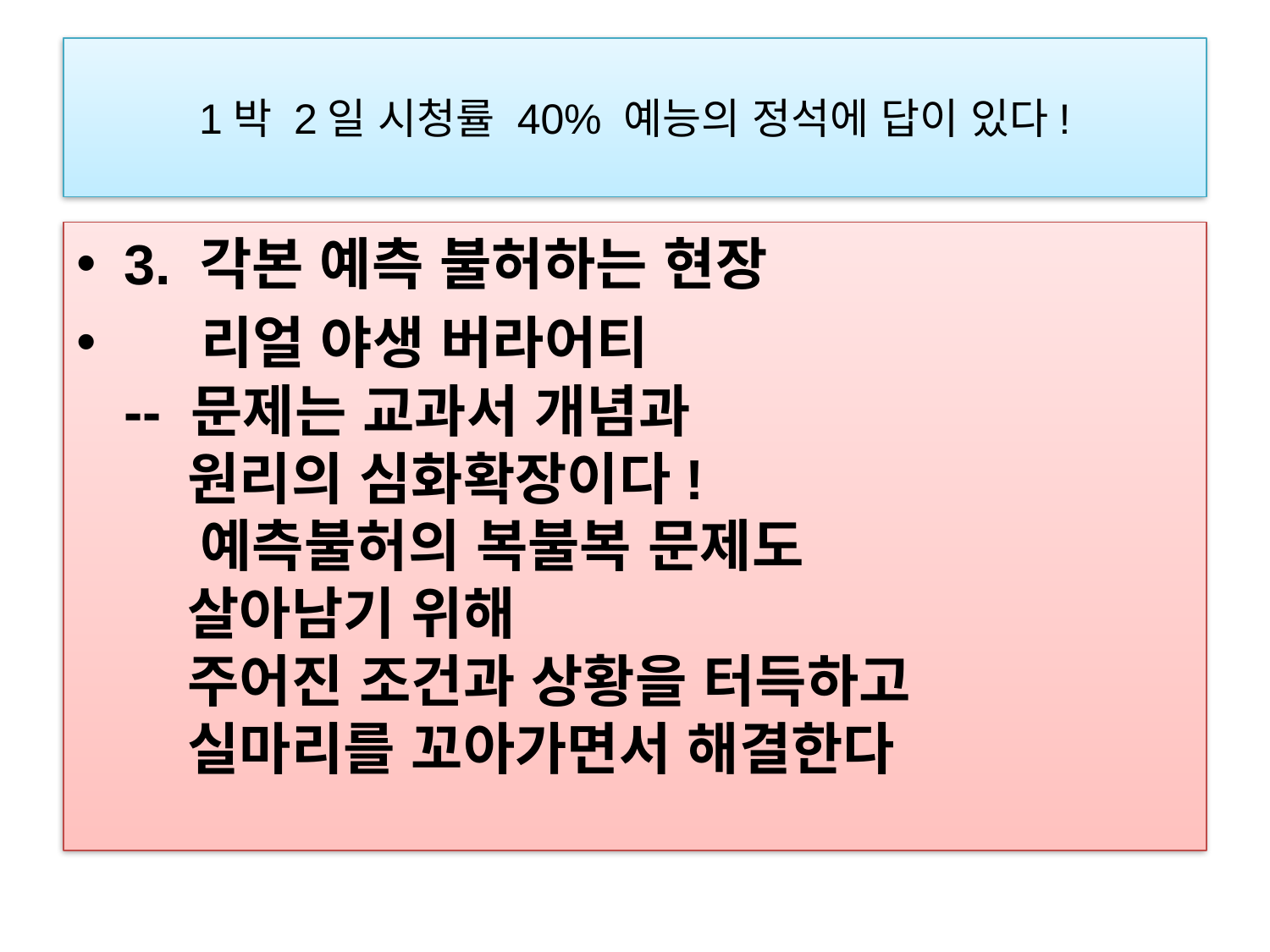

# 1박 2일 시청률 40% 예능의 정석에 답이 있다!
3. 각본 예측 불허하는 현장
    리얼 야생 버라어티
-- 문제는 교과서 개념과 
    원리의 심화확장이다!
    예측불허의 복불복 문제도
    살아남기 위해
    주어진 조건과 상황을 터득하고
    실마리를 꼬아가면서 해결한다